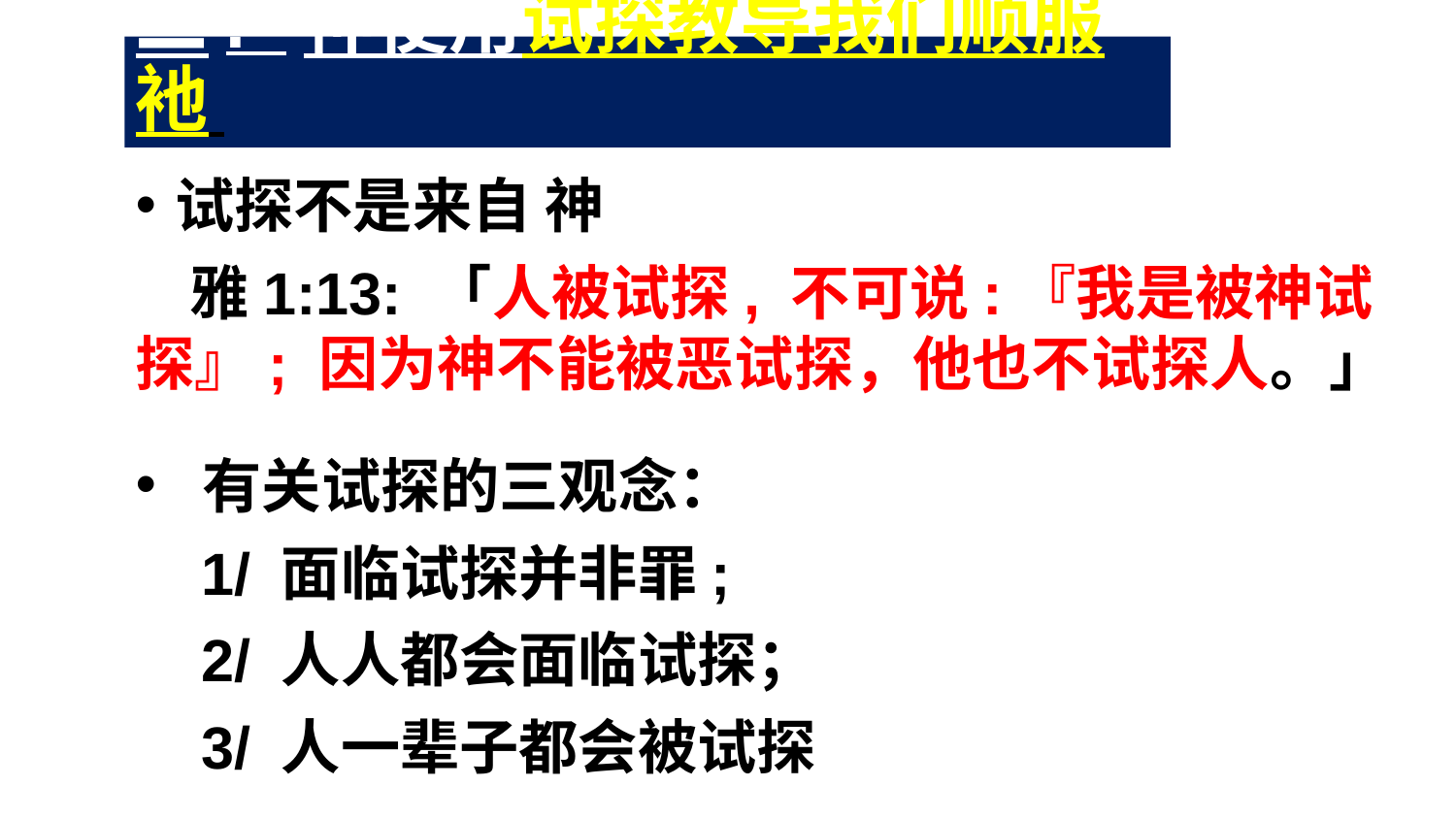

# 二.  神使用试探教导我们顺服衪
试探不是来自 神
   雅1:13: 「人被试探, 不可说:『我是被神试探』; 因为神不能被恶试探，他也不试探人。」

‭‭ 有关试探的三观念：
    1/ 面临试探并非罪;
    2/ 人人都会面临试探；
    3/ 人一辈子都会被试探